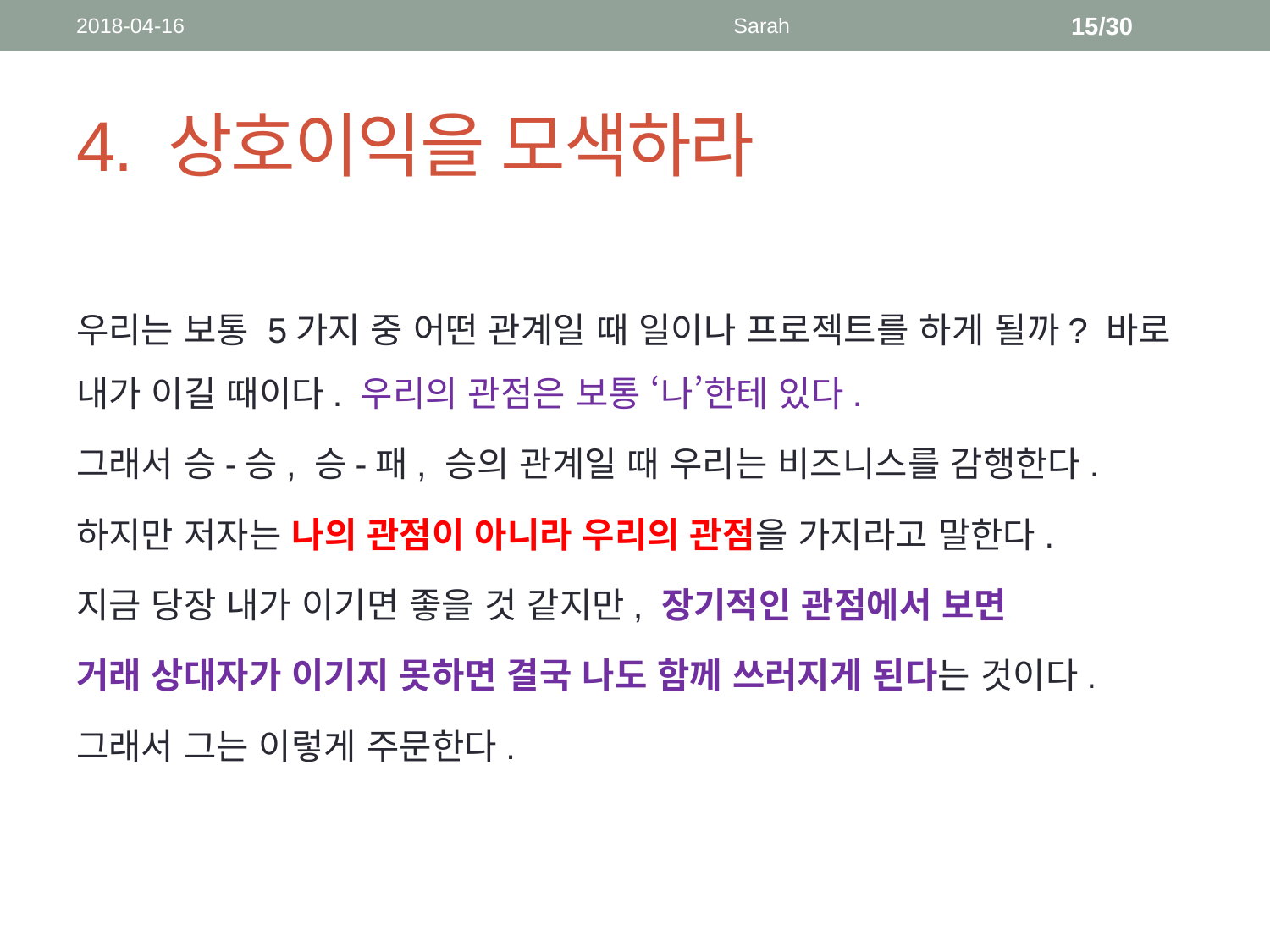

2018-04-16
Sarah
15/30
# 4. 상호이익을 모색하라

우리는 보통 5가지 중 어떤 관계일 때 일이나 프로젝트를 하게 될까? 바로 내가 이길 때이다. 우리의 관점은 보통 ‘나’한테 있다.
그래서 승-승, 승-패, 승의 관계일 때 우리는 비즈니스를 감행한다.
하지만 저자는 나의 관점이 아니라 우리의 관점을 가지라고 말한다.
지금 당장 내가 이기면 좋을 것 같지만, 장기적인 관점에서 보면
거래 상대자가 이기지 못하면 결국 나도 함께 쓰러지게 된다는 것이다.
그래서 그는 이렇게 주문한다.